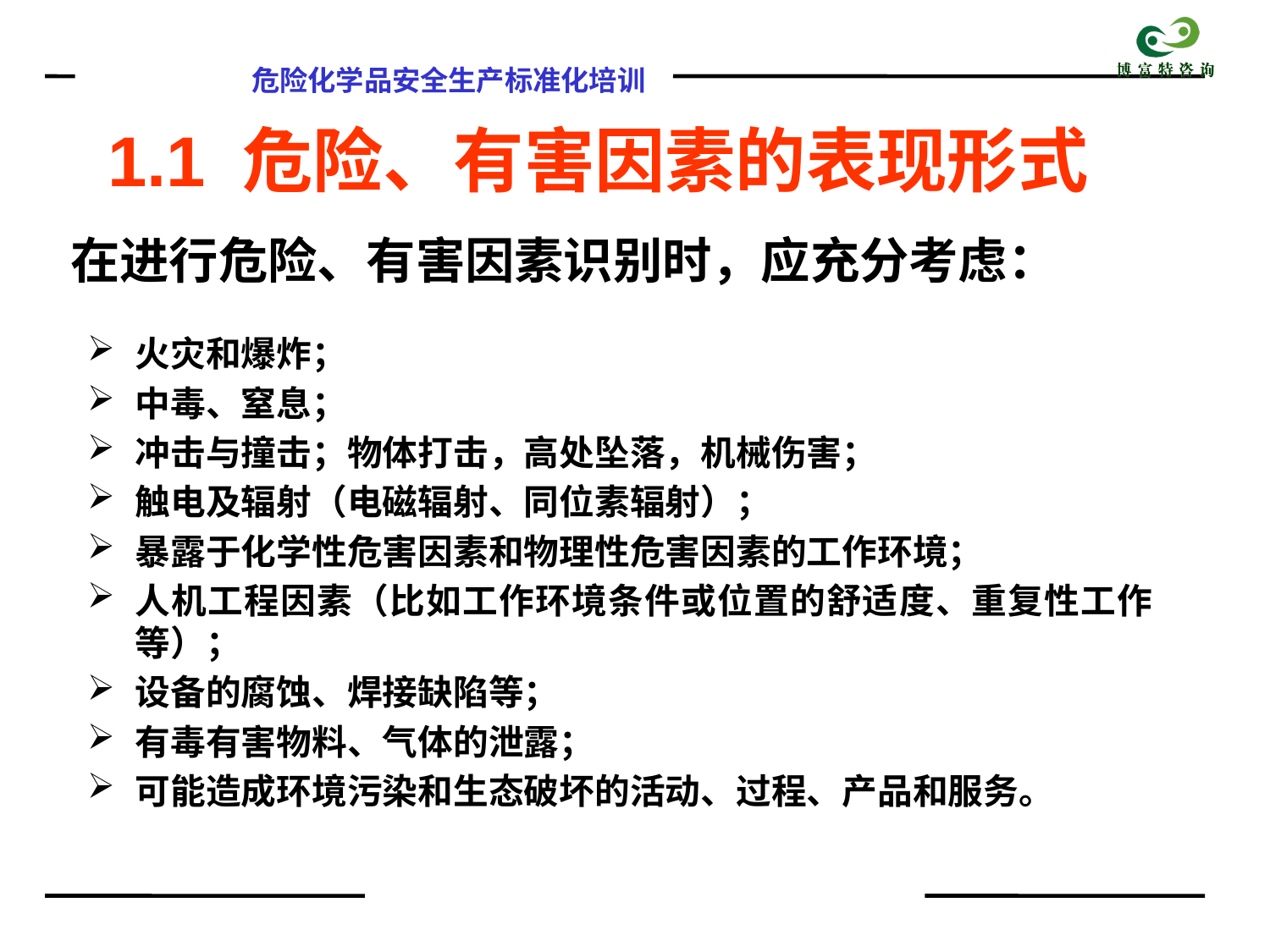

1.1 危险、有害因素的表现形式
在进行危险、有害因素识别时，应充分考虑：

火灾和爆炸；
中毒、窒息；
冲击与撞击；物体打击，高处坠落，机械伤害；
触电及辐射（电磁辐射、同位素辐射）；
暴露于化学性危害因素和物理性危害因素的工作环境；
人机工程因素（比如工作环境条件或位置的舒适度、重复性工作等）；
设备的腐蚀、焊接缺陷等；
有毒有害物料、气体的泄露；
可能造成环境污染和生态破坏的活动、过程、产品和服务。